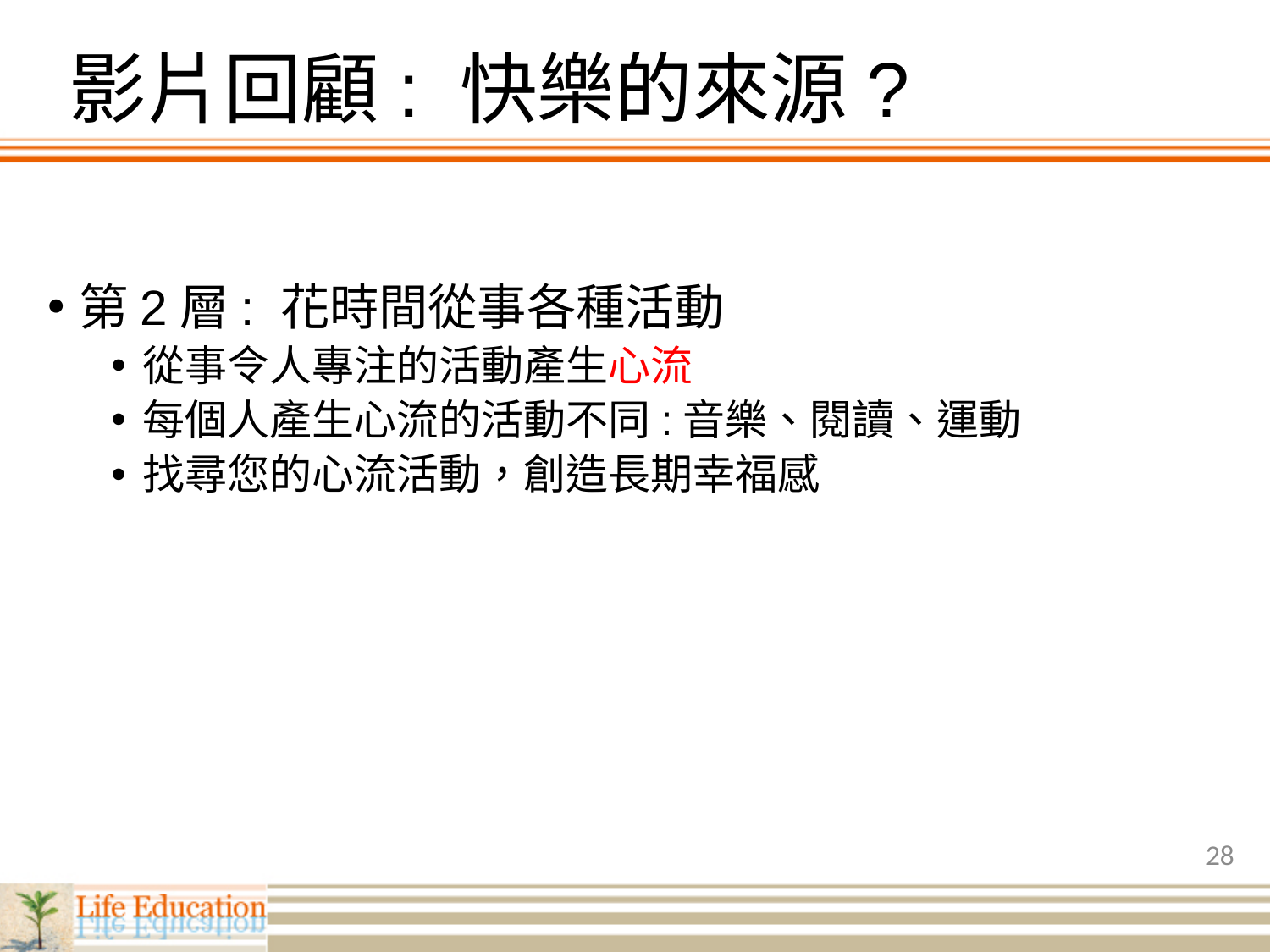

# 影片回顧: 快樂的來源?
第2層: 花時間從事各種活動
從事令人專注的活動產生心流
每個人產生心流的活動不同:音樂、閱讀、運動
找尋您的心流活動，創造長期幸福感
28